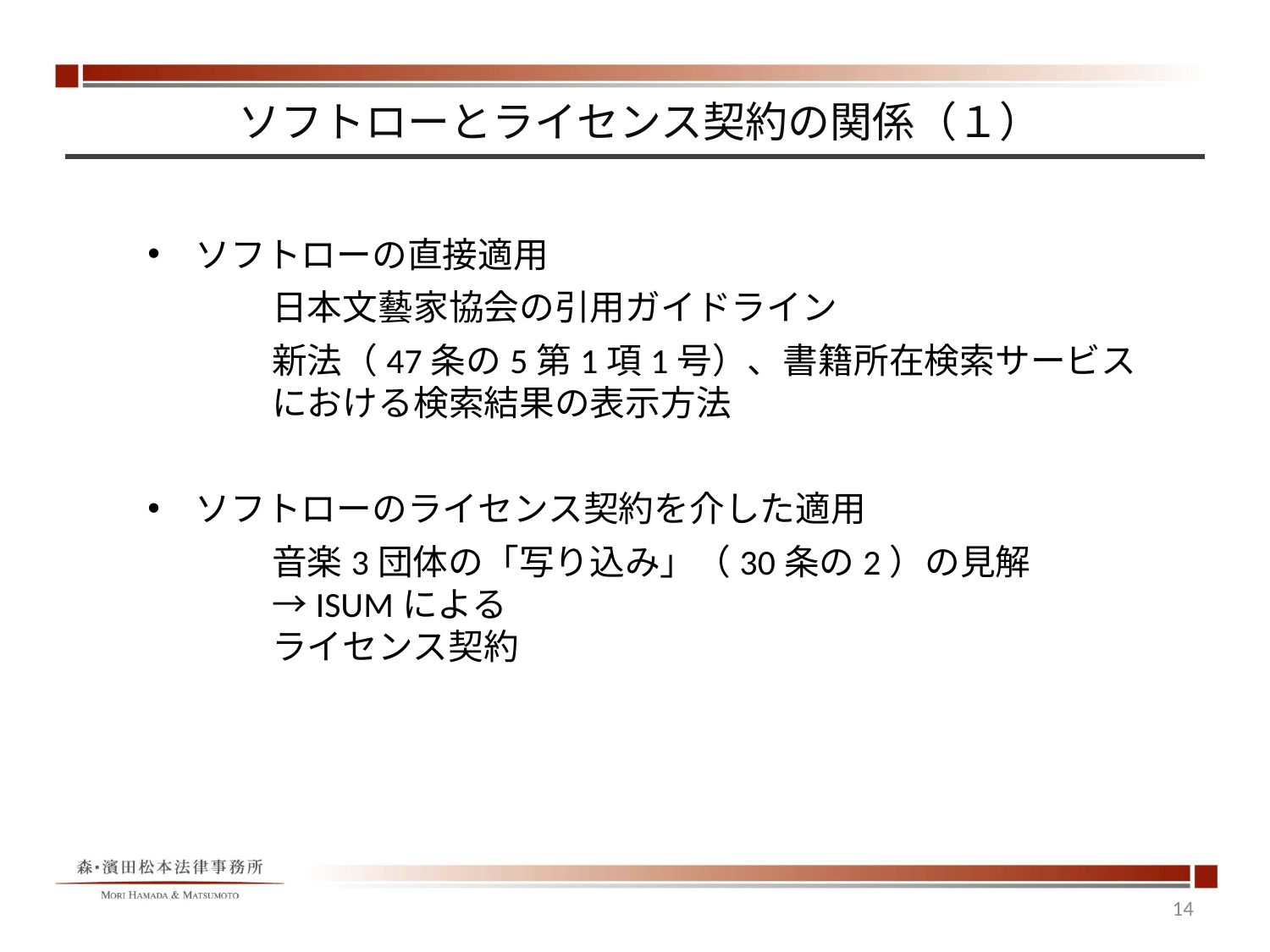

# ソフトローとライセンス契約の関係（１）
ソフトローの直接適用
日本文藝家協会の引用ガイドライン
新法（47条の5第1項1号）、書籍所在検索サービスにおける検索結果の表示方法

ソフトローのライセンス契約を介した適用
音楽3団体の「写り込み」（30条の2）の見解→ISUMによる
ライセンス契約
14